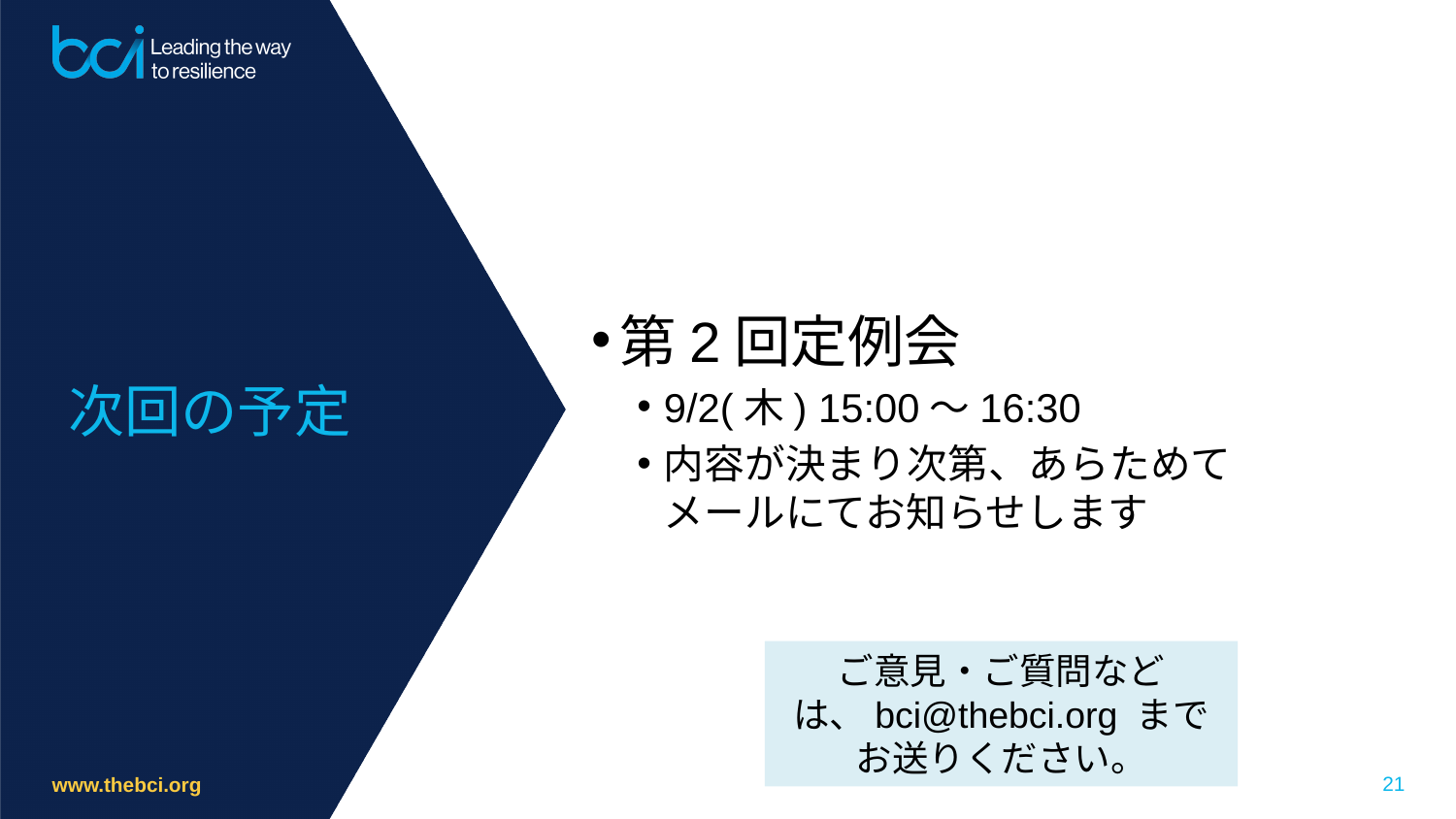

次回の予定

第2回定例会
9/2(木) 15:00〜16:30
内容が決まり次第、あらためて
メールにてお知らせします
ご意見・ご質問などは、bci@thebci.org まで
お送りください。